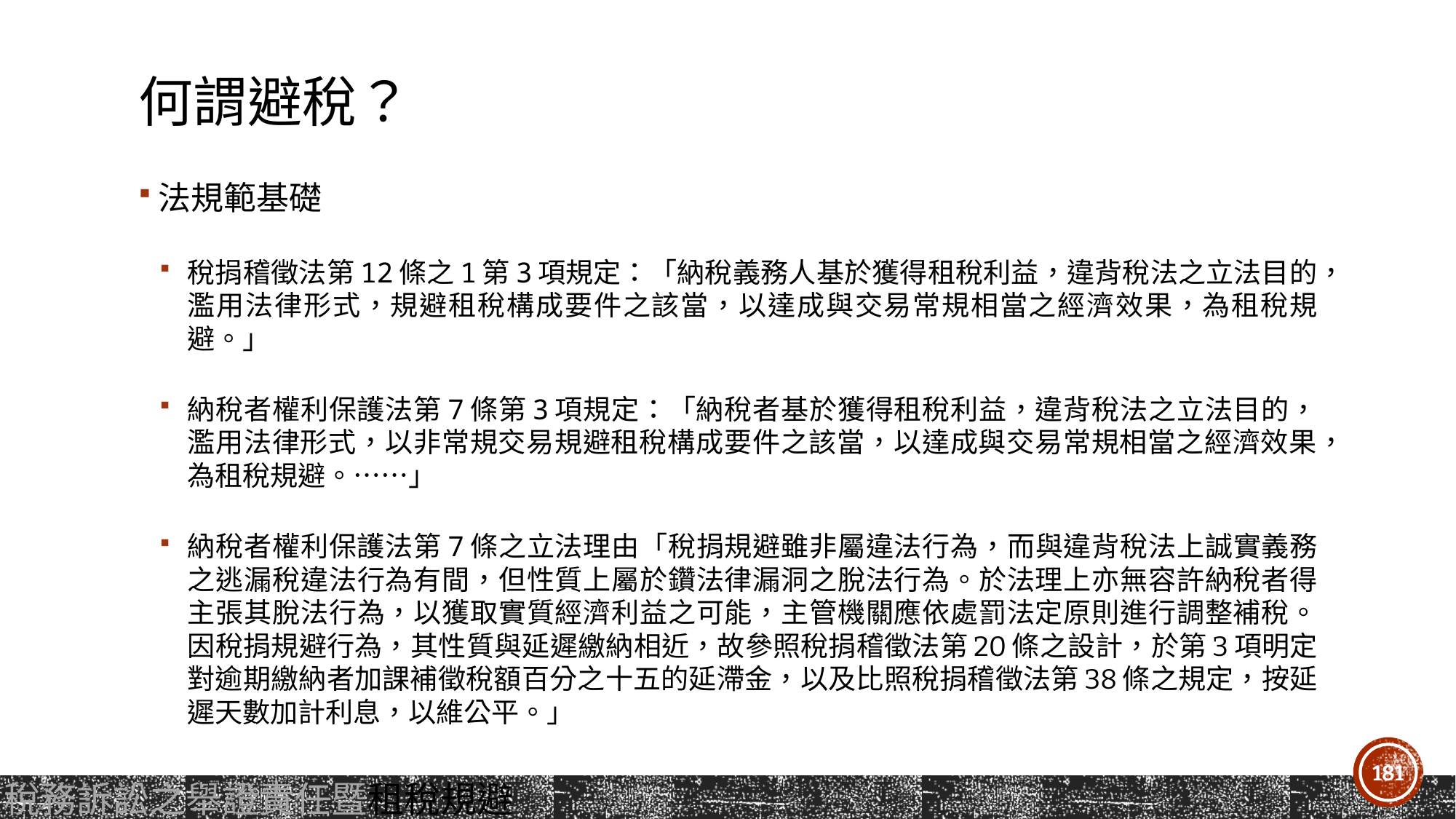

# 何謂避稅？
法規範基礎

稅捐稽徵法第12條之1第3項規定：「納稅義務人基於獲得租稅利益，違背稅法之立法目的，濫用法律形式，規避租稅構成要件之該當，以達成與交易常規相當之經濟效果，為租稅規避。」

納稅者權利保護法第7條第3項規定：「納稅者基於獲得租稅利益，違背稅法之立法目的，濫用法律形式，以非常規交易規避租稅構成要件之該當，以達成與交易常規相當之經濟效果，為租稅規避。……」

納稅者權利保護法第7條之立法理由「稅捐規避雖非屬違法行為，而與違背稅法上誠實義務之逃漏稅違法行為有間，但性質上屬於鑽法律漏洞之脫法行為。於法理上亦無容許納稅者得主張其脫法行為，以獲取實質經濟利益之可能，主管機關應依處罰法定原則進行調整補稅。因稅捐規避行為，其性質與延遲繳納相近，故參照稅捐稽徵法第20條之設計，於第3項明定對逾期繳納者加課補徵稅額百分之十五的延滯金，以及比照稅捐稽徵法第38條之規定，按延遲天數加計利息，以維公平。」

181